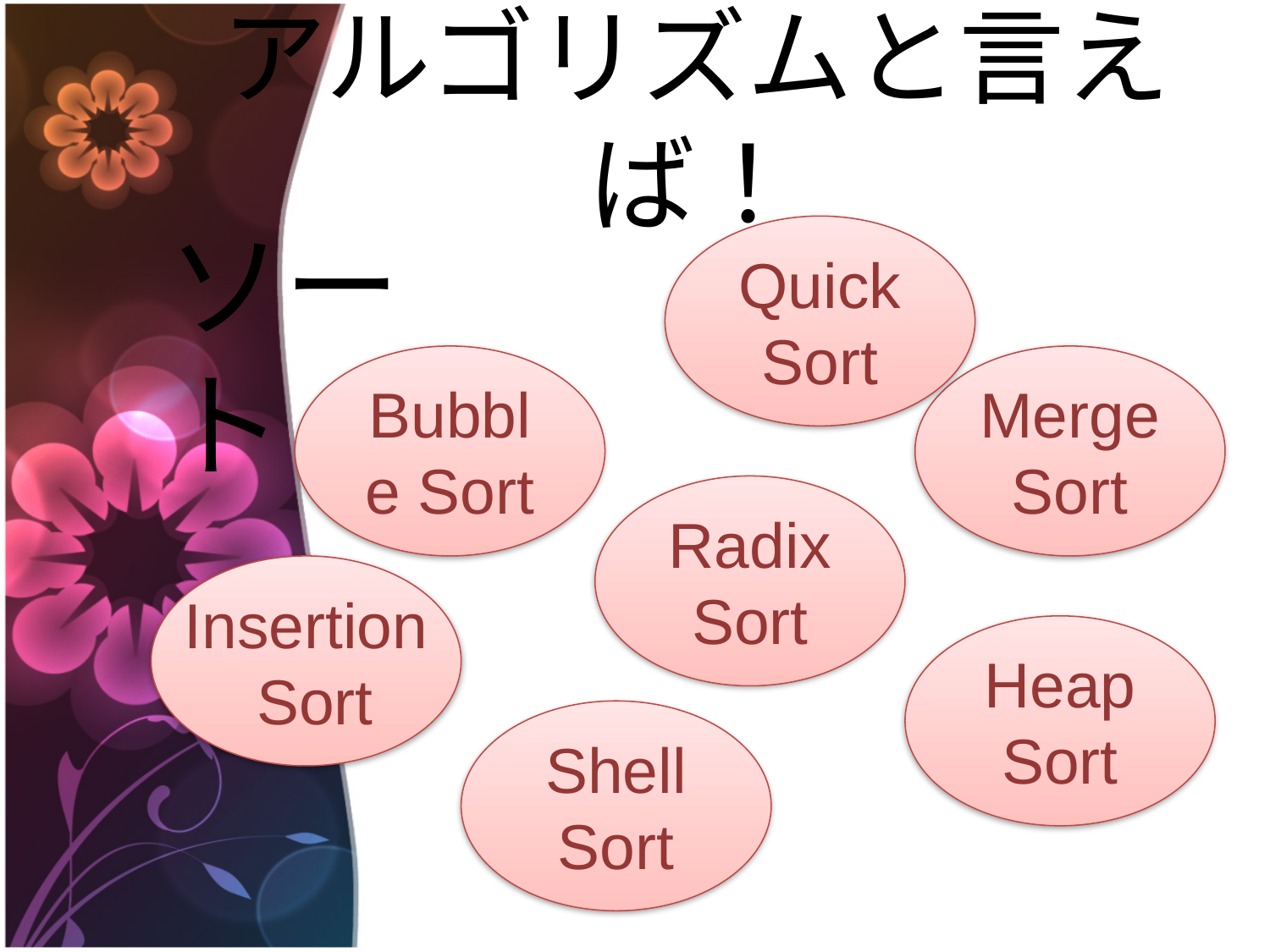

# アルゴリズムと言えば！
ソート！
Quick Sort
Bubble Sort
Merge Sort
Radix Sort
Insertion
 Sort
Heap Sort
Shell Sort